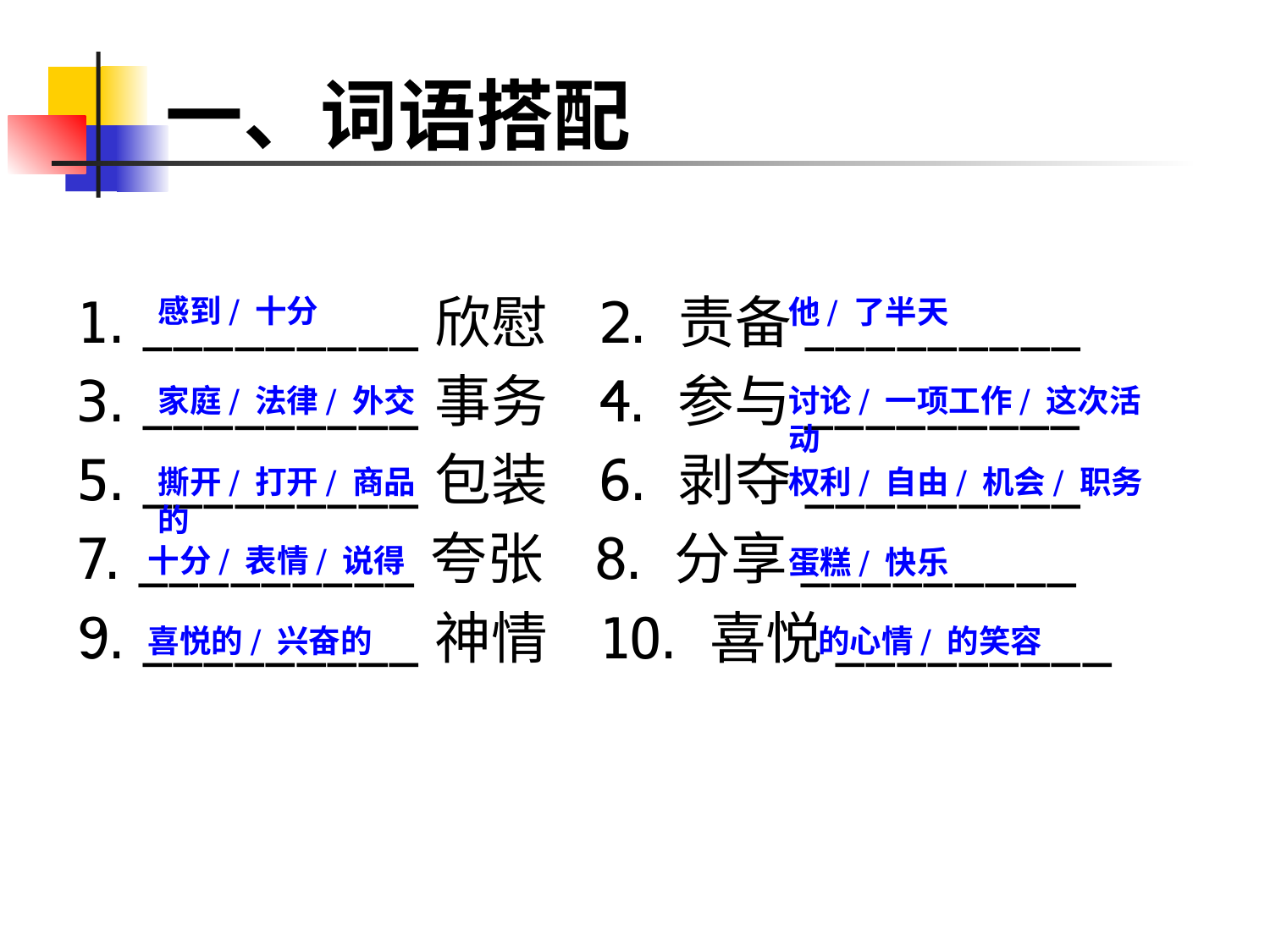

# 一、词语搭配
1. _________欣慰   2. 责备_________
3. _________事务   4. 参与_________
5. _________包装   6. 剥夺_________
7. _________夸张   8. 分享_________
9. _________神情   10. 喜悦_________
感到/十分
他/了半天
家庭/法律/外交
讨论/一项工作/这次活动
撕开/打开/商品的
权利/自由/机会/职务
十分/表情/说得
蛋糕/快乐
喜悦的/兴奋的
的心情/的笑容